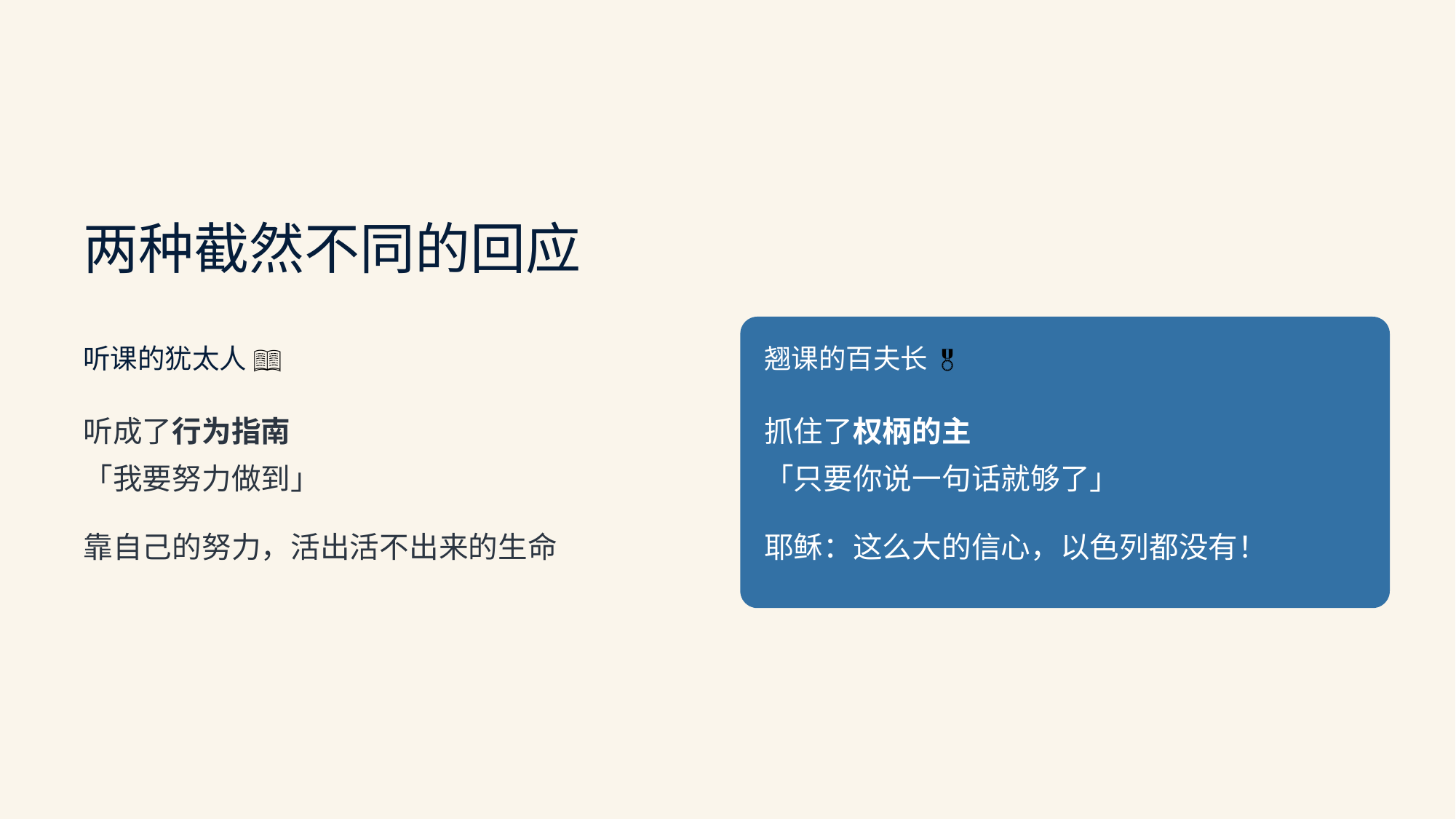

两种截然不同的回应

听课的犹太人 📖
翘课的百夫长 🎖️
听成了行为指南
「我要努力做到」
靠自己的努力，活出活不出来的生命
抓住了权柄的主
「只要你说一句话就够了」
耶稣：这么大的信心，以色列都没有！